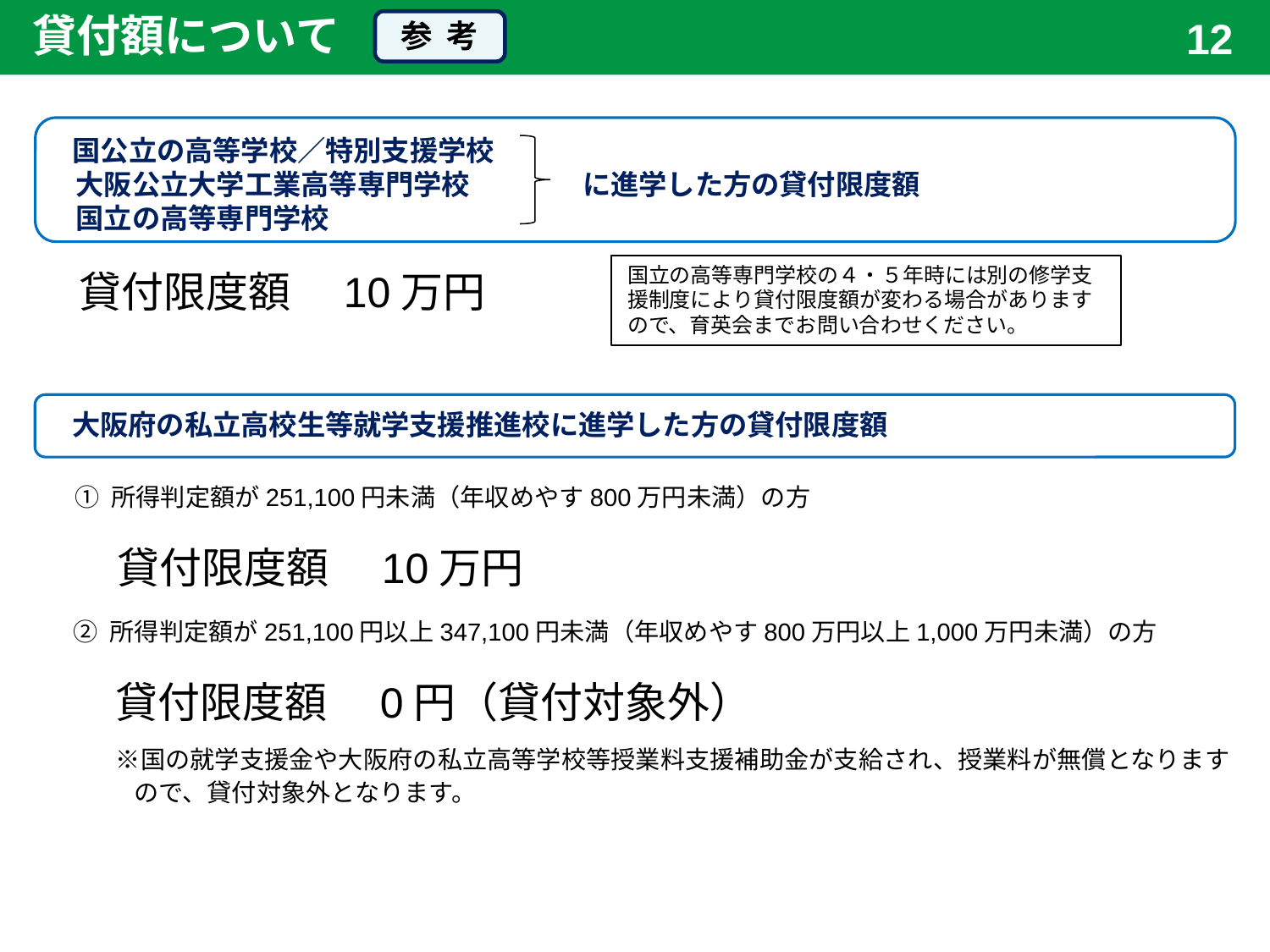

貸付額について
12
参  考

　国公立の高等学校／特別支援学校
　大阪公立大学工業高等専門学校　　　　に進学した方の貸付限度額
　国立の高等専門学校

国立の高等専門学校の４・５年時には別の修学支援制度により貸付限度額が変わる場合がありますので、育英会までお問い合わせください。

　貸付限度額　10万円

　大阪府の私立高校生等就学支援推進校に進学した方の貸付限度額
① 所得判定額が251,100円未満（年収めやす800万円未満）の方

　貸付限度額　10万円

② 所得判定額が251,100円以上347,100円未満（年収めやす800万円以上1,000万円未満）の方

　貸付限度額　0円（貸付対象外）
　※国の就学支援金や大阪府の私立高等学校等授業料支援補助金が支給され、授業料が無償となります
　　  ので、貸付対象外となります。